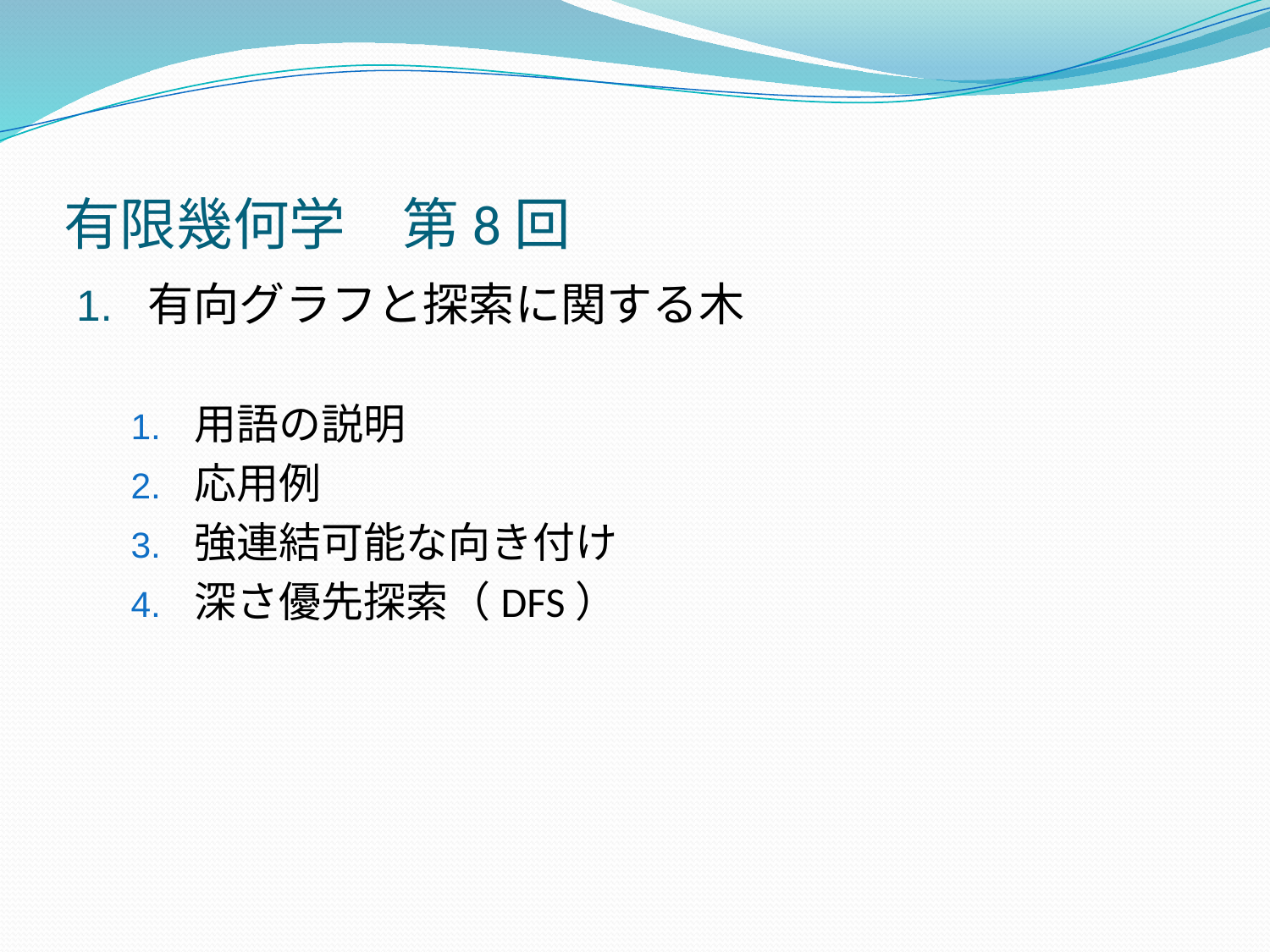

# 有限幾何学　第8回
有向グラフと探索に関する木

用語の説明
応用例
強連結可能な向き付け
深さ優先探索（DFS）